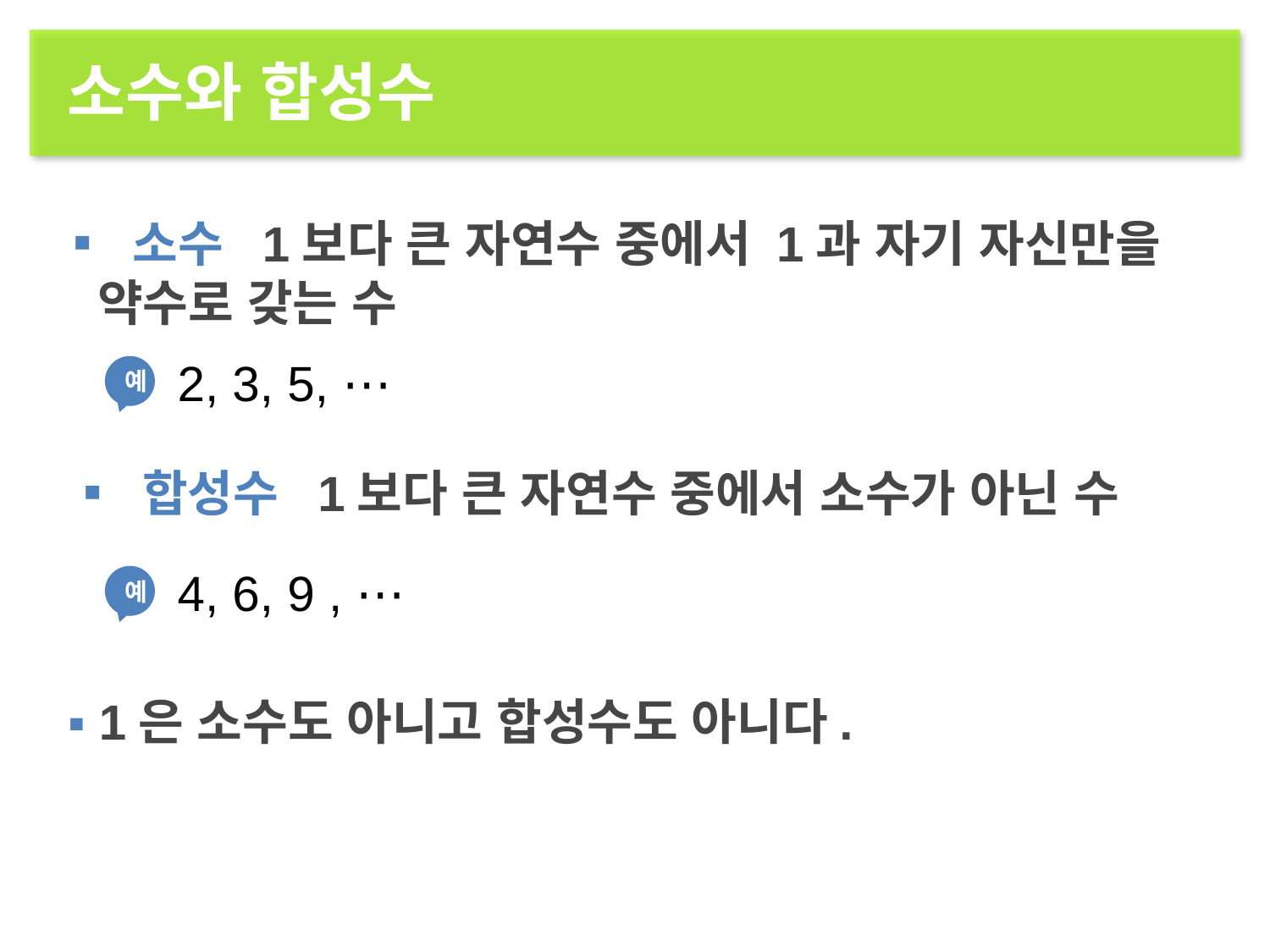

소수와 합성수
▪ 소수  1보다 큰 자연수 중에서 1과 자기 자신만을 약수로 갖는 수
2, 3, 5, ⋯

예
▪ 합성수  1보다 큰 자연수 중에서 소수가 아닌 수
4, 6, 9 , ⋯
예
▪ 1은 소수도 아니고 합성수도 아니다.